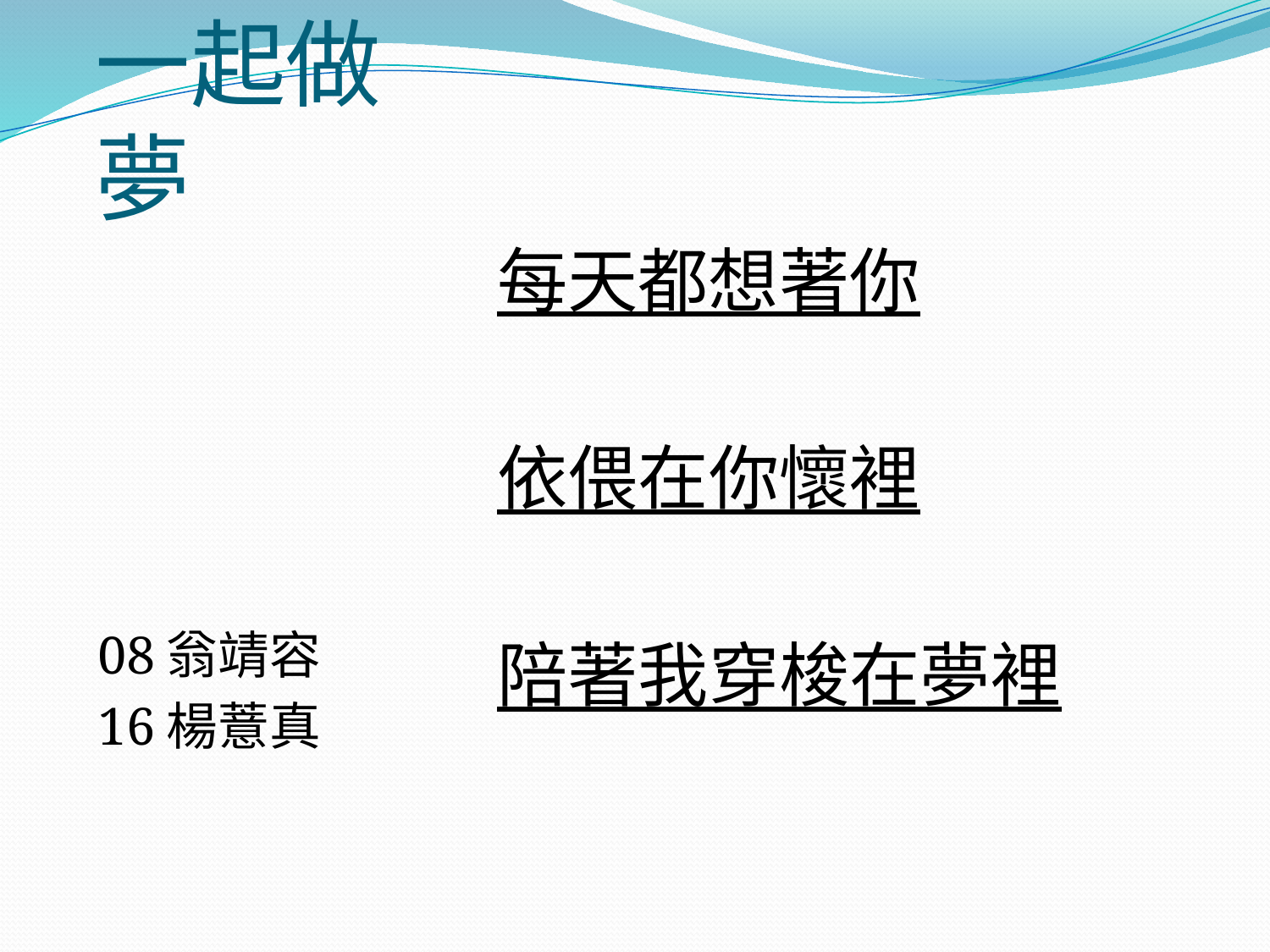

# 一起做夢
每天都想著你

依偎在你懷裡

陪著我穿梭在夢裡
08翁靖容
16楊薏真